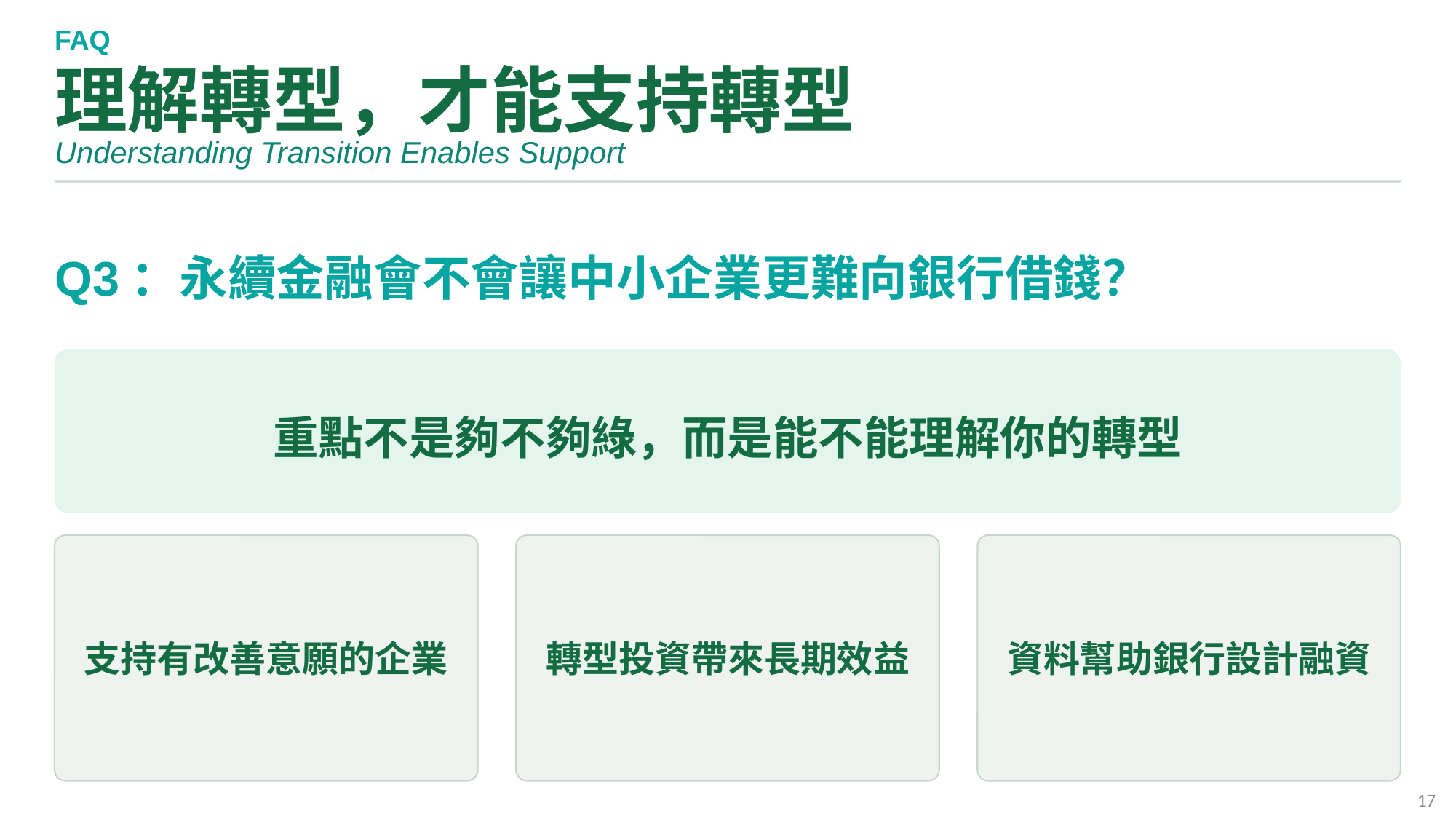

FAQ
理解轉型，才能支持轉型
Understanding Transition Enables Support

Q3：永續金融會不會讓中小企業更難向銀行借錢？

重點不是夠不夠綠，而是能不能理解你的轉型

支持有改善意願的企業

轉型投資帶來長期效益

資料幫助銀行設計融資
17